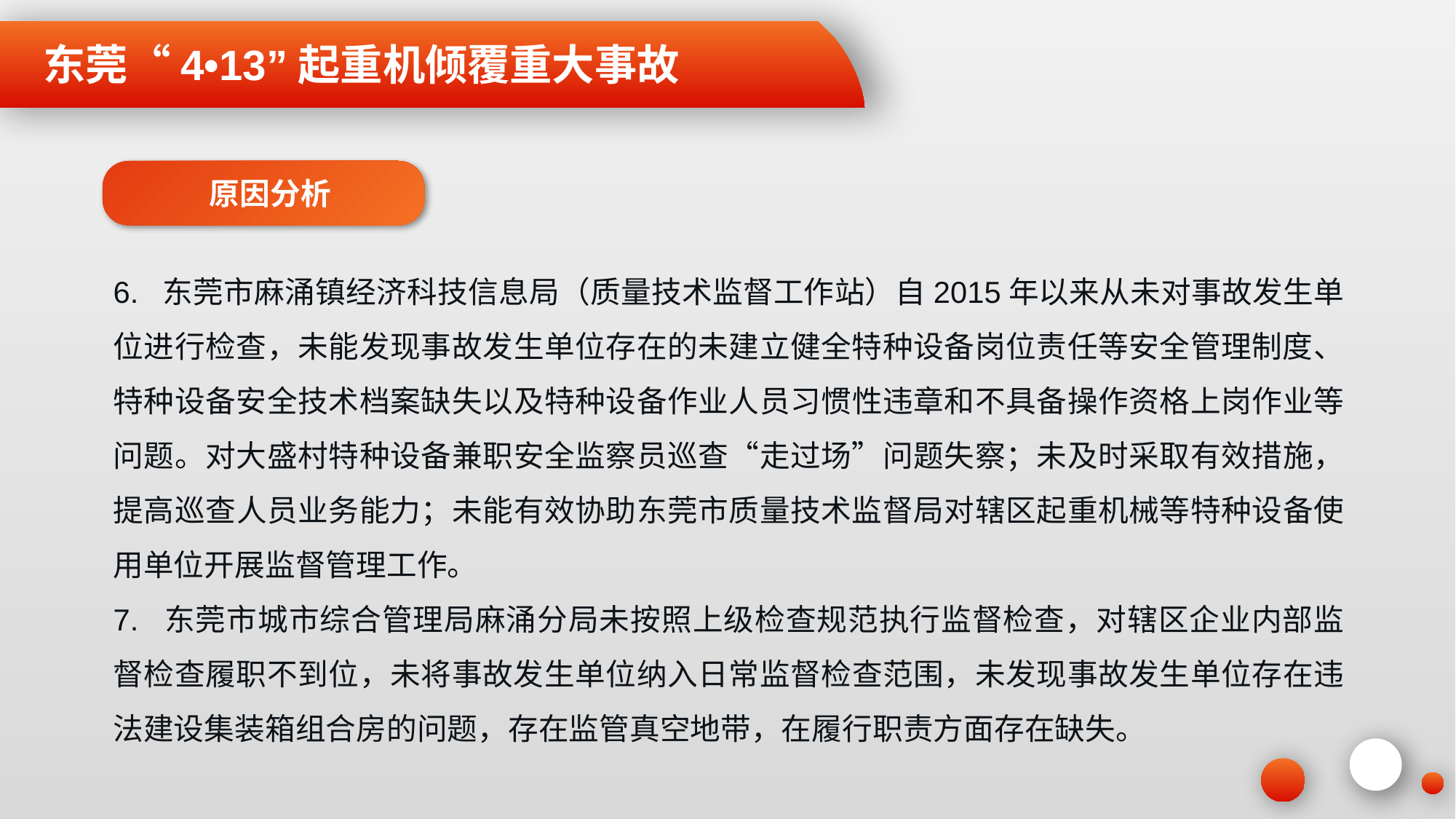

东莞“4•13”起重机倾覆重大事故

原因分析
6.  东莞市麻涌镇经济科技信息局（质量技术监督工作站）自2015年以来从未对事故发生单位进行检查，未能发现事故发生单位存在的未建立健全特种设备岗位责任等安全管理制度、特种设备安全技术档案缺失以及特种设备作业人员习惯性违章和不具备操作资格上岗作业等问题。对大盛村特种设备兼职安全监察员巡查“走过场”问题失察；未及时采取有效措施，提高巡查人员业务能力；未能有效协助东莞市质量技术监督局对辖区起重机械等特种设备使用单位开展监督管理工作。
7.  东莞市城市综合管理局麻涌分局未按照上级检查规范执行监督检查，对辖区企业内部监督检查履职不到位，未将事故发生单位纳入日常监督检查范围，未发现事故发生单位存在违法建设集装箱组合房的问题，存在监管真空地带，在履行职责方面存在缺失。